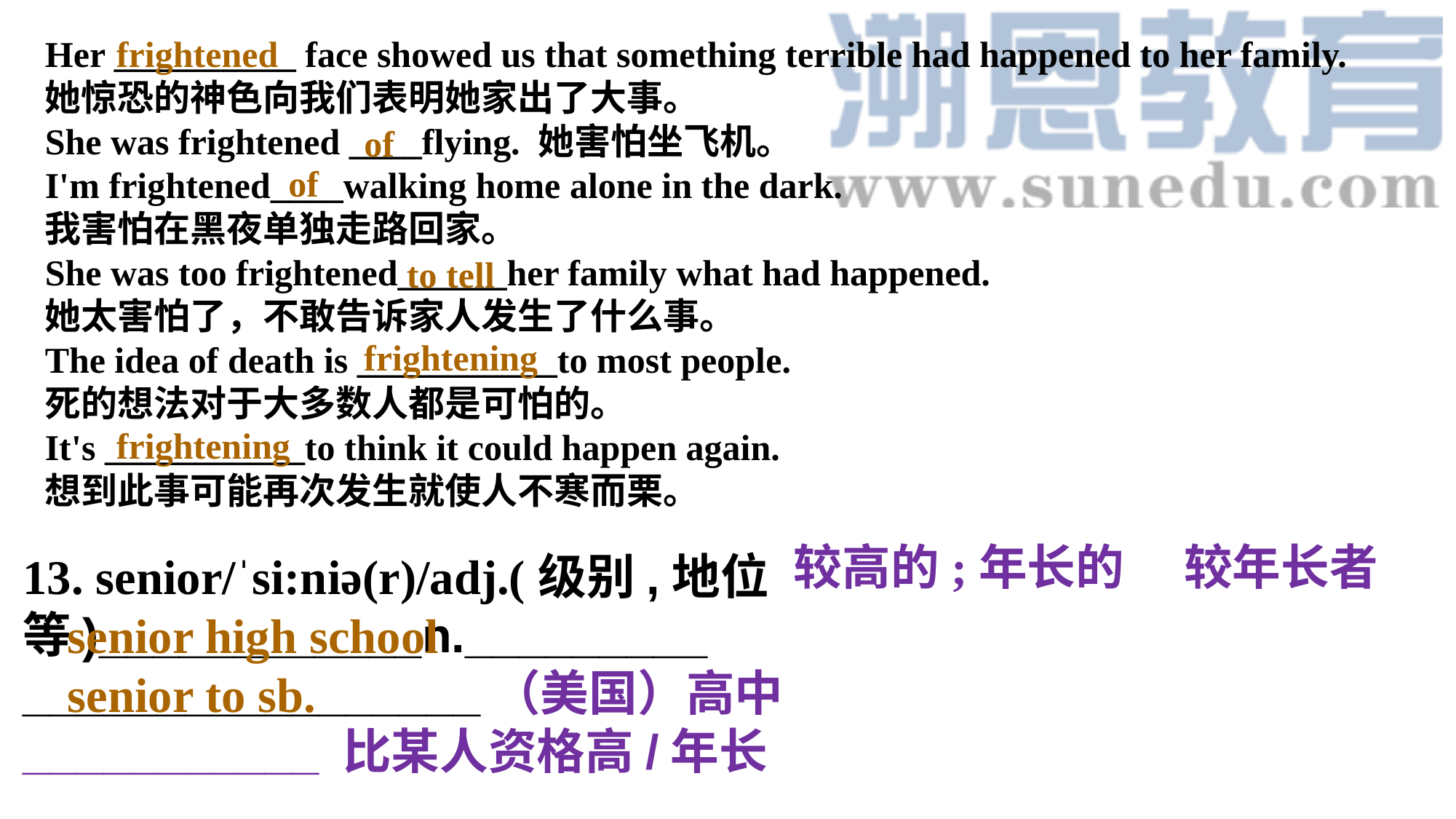

Her __________ face showed us that something terrible had happened to her family.
她惊恐的神色向我们表明她家出了大事。
She was frightened ____flying. 她害怕坐飞机。
I'm frightened____walking home alone in the dark.
我害怕在黑夜单独走路回家。
She was too frightened______her family what had happened.
她太害怕了，不敢告诉家人发生了什么事。
The idea of death is ___________to most people.
死的想法对于大多数人都是可怕的。
It's ___________to think it could happen again.
想到此事可能再次发生就使人不寒而栗。
frightened
of
of
to tell
frightening
frightening
较高的;年长的
较年长者
13. senior/ˈsi:niə(r)/adj.(级别,地位等)____________n.__________________________（美国）高中___________ 比某人资格高/年长
senior high school
senior to sb.